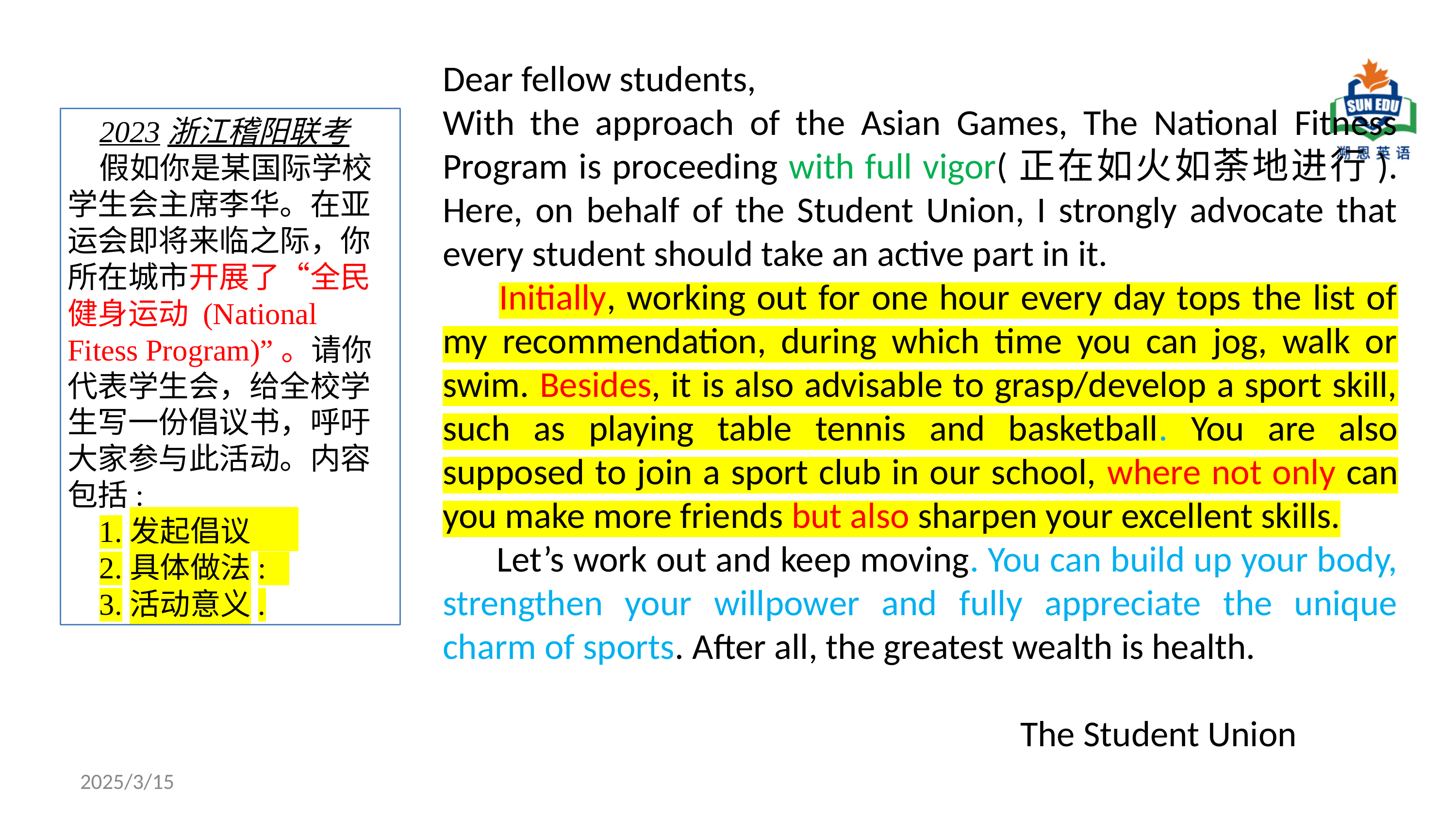

Dear fellow students,
With the approach of the Asian Games, The National Fitness Program is proceeding with full vigor(正在如火如荼地进行). Here, on behalf of the Student Union, I strongly advocate that every student should take an active part in it.
     Initially, working out for one hour every day tops the list of my recommendation, during which time you can jog, walk or swim. Besides, it is also advisable to grasp/develop a sport skill, such as playing table tennis and basketball. You are also supposed to join a sport club in our school, where not only can you make more friends but also sharpen your excellent skills.
      Let’s work out and keep moving. You can build up your body, strengthen your willpower and fully appreciate the unique charm of sports. After all, the greatest wealth is health.

                                                                      The Student Union
2023浙江稽阳联考
假如你是某国际学校学生会主席李华。在亚运会即将来临之际，你所在城市开展了“全民健身运动 (National Fitess Program)”。请你代表学生会，给全校学生写一份倡议书，呼吁大家参与此活动。内容包括:
1.发起倡议
2.具体做法:
3.活动意义.
2025/3/15